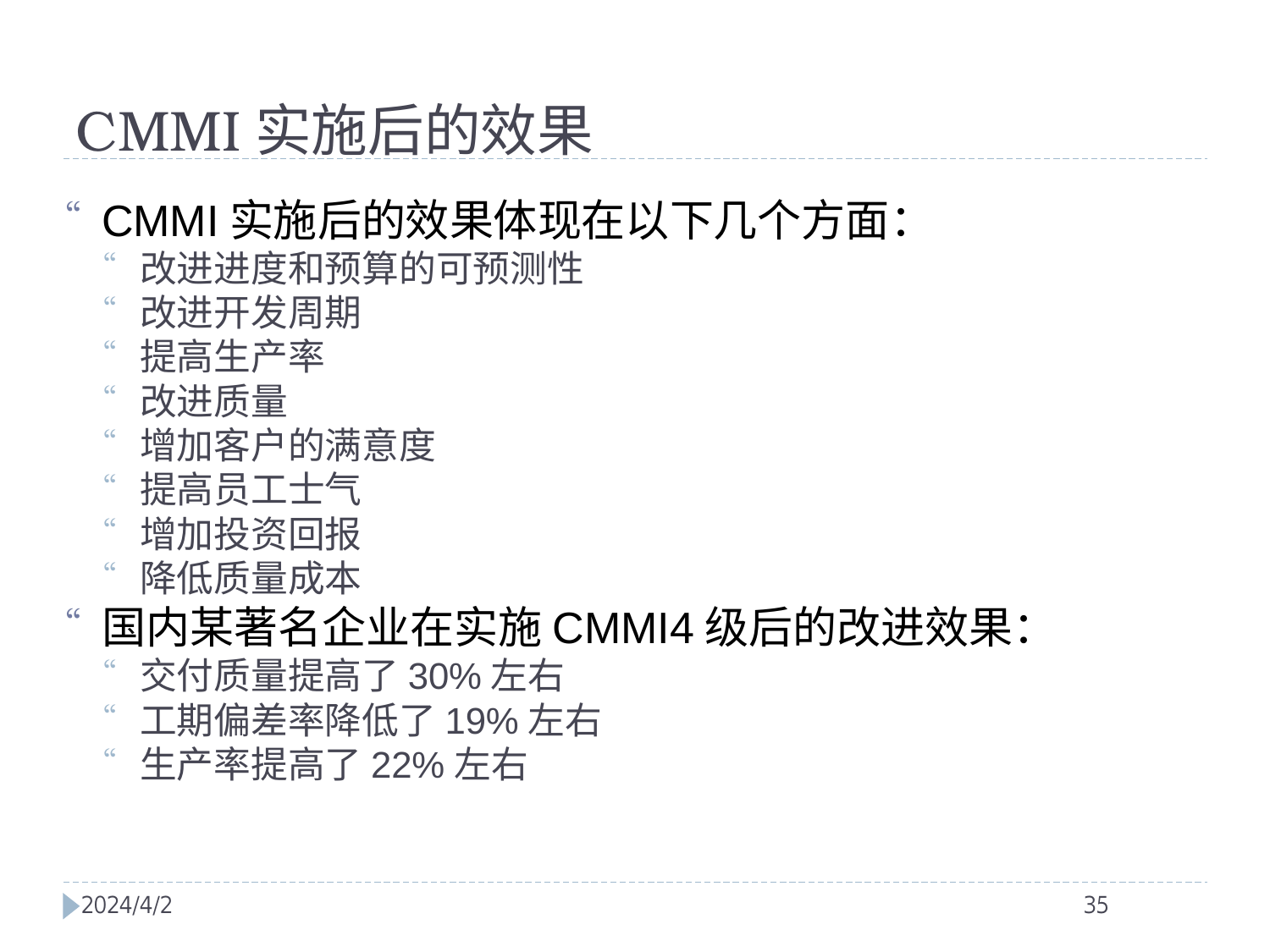

CMMI实施后的效果
CMMI实施后的效果体现在以下几个方面：
改进进度和预算的可预测性
改进开发周期
提高生产率
改进质量
增加客户的满意度
提高员工士气
增加投资回报
降低质量成本
国内某著名企业在实施CMMI4级后的改进效果：
交付质量提高了30%左右
工期偏差率降低了19%左右
生产率提高了22%左右
2024/4/2
35